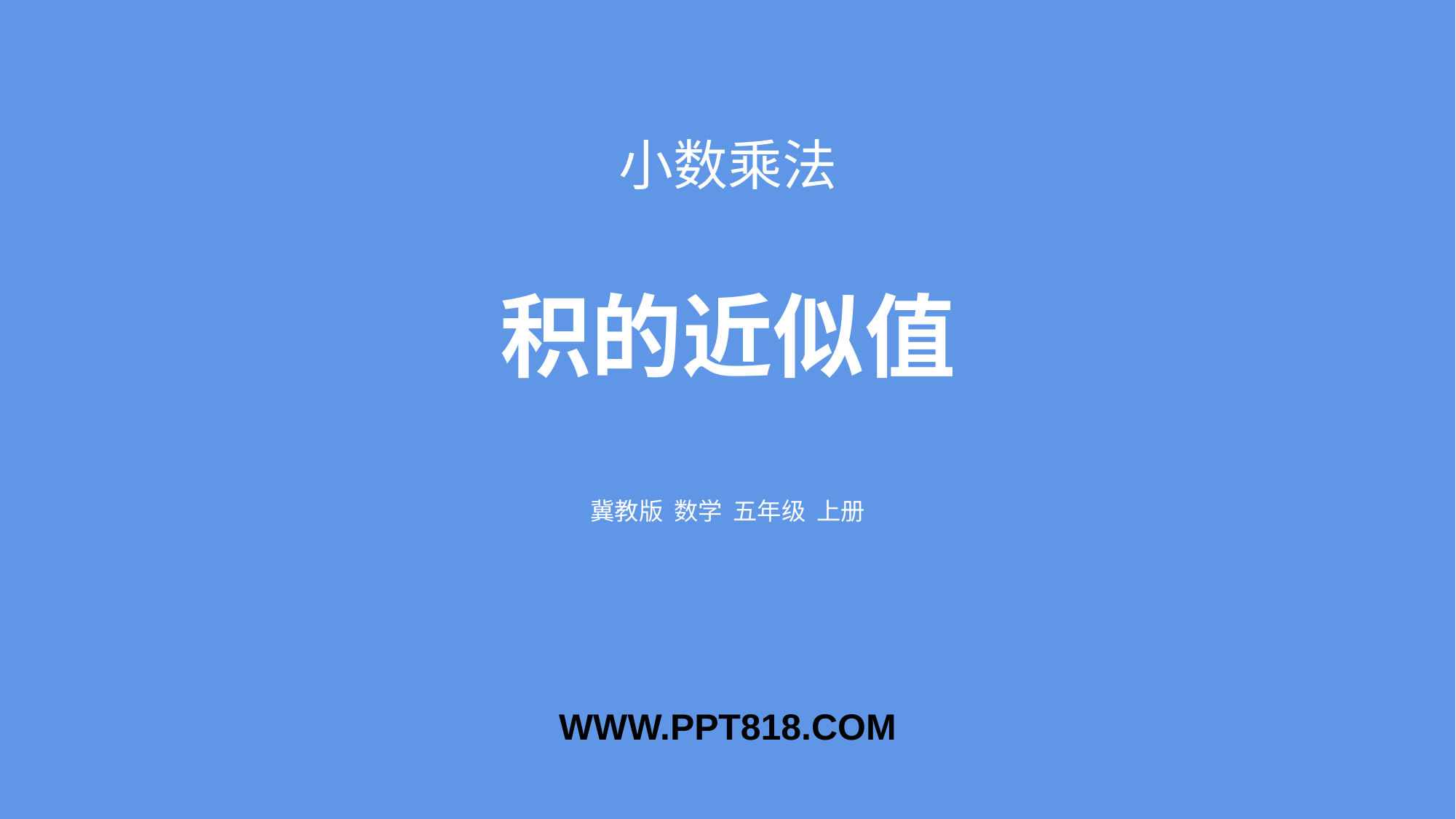

小数乘法
积的近似值
冀教版  数学  五年级  上册
WWW.PPT818.COM